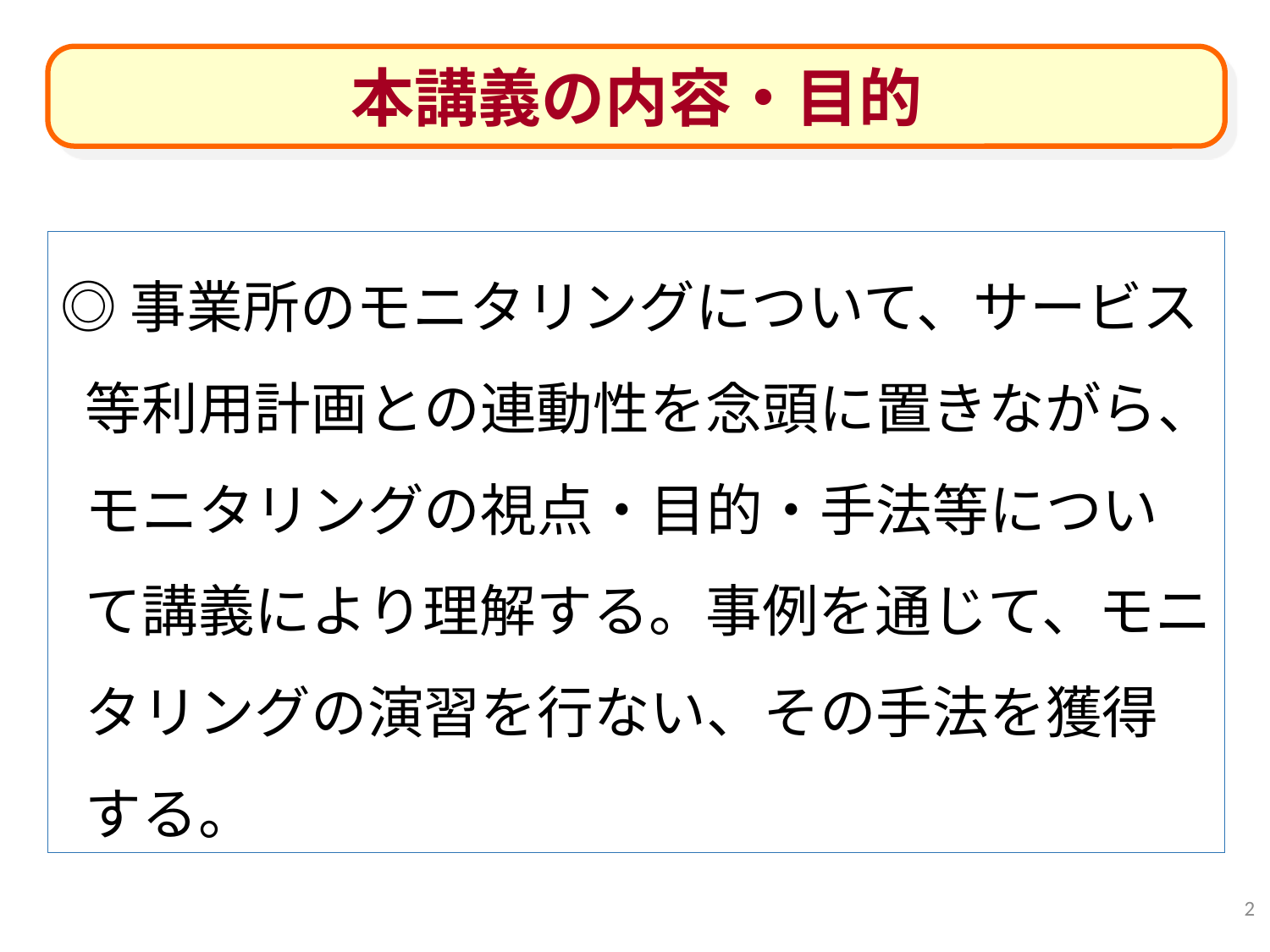

本講義の内容・目的
◎事業所のモニタリングについて、サービス等利用計画との連動性を念頭に置きながら、モニタリングの視点・目的・手法等について講義により理解する。事例を通じて、モニタリングの演習を行ない、その手法を獲得する。
2